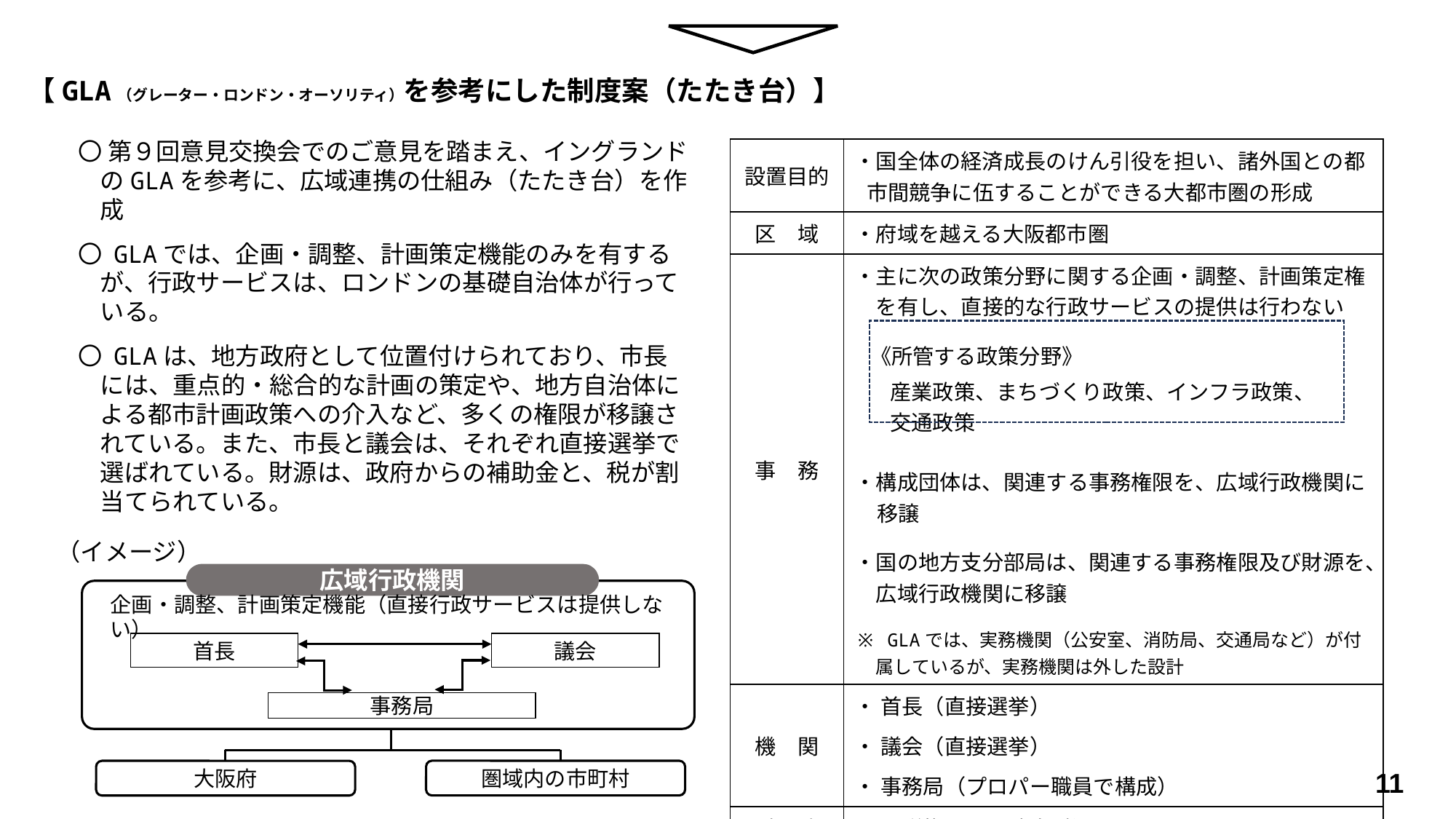

【GLA（グレーター・ロンドン・オーソリティ）を参考にした制度案（たたき台）】
〇 第９回意見交換会でのご意見を踏まえ、イングランドのGLAを参考に、広域連携の仕組み（たたき台）を作成
〇 GLAでは、企画・調整、計画策定機能のみを有するが、行政サービスは、ロンドンの基礎自治体が行っている。
〇 GLAは、地方政府として位置付けられており、市長には、重点的・総合的な計画の策定や、地方自治体による都市計画政策への介入など、多くの権限が移譲されている。また、市長と議会は、それぞれ直接選挙で選ばれている。財源は、政府からの補助金と、税が割当てられている。
| 設置目的 | ・国全体の経済成長のけん引役を担い、諸外国との都市間競争に伍することができる大都市圏の形成 |
| --- | --- |
| 区　域 | ・府域を越える大阪都市圏 |
| 事　務 | ・主に次の政策分野に関する企画・調整、計画策定権を有し、直接的な行政サービスの提供は行わない 《所管する政策分野》 　 産業政策、まちづくり政策、インフラ政策、 　 交通政策 ・構成団体は、関連する事務権限を、広域行政機関に移譲 ・国の地方支分部局は、関連する事務権限及び財源を、広域行政機関に移譲 ※ GLAでは、実務機関（公安室、消防局、交通局など）が付属しているが、実務機関は外した設計 |
| 機　関 | ・ 首長（直接選挙） ・ 議会（直接選挙） ・ 事務局（プロパー職員で構成） |
| 財　政 | ・ 課税権などの独自財源 |

（イメージ）
広域行政機関

企画・調整、計画策定機能（直接行政サービスは提供しない）
議会
首長
事務局
圏域内の市町村
大阪府
11